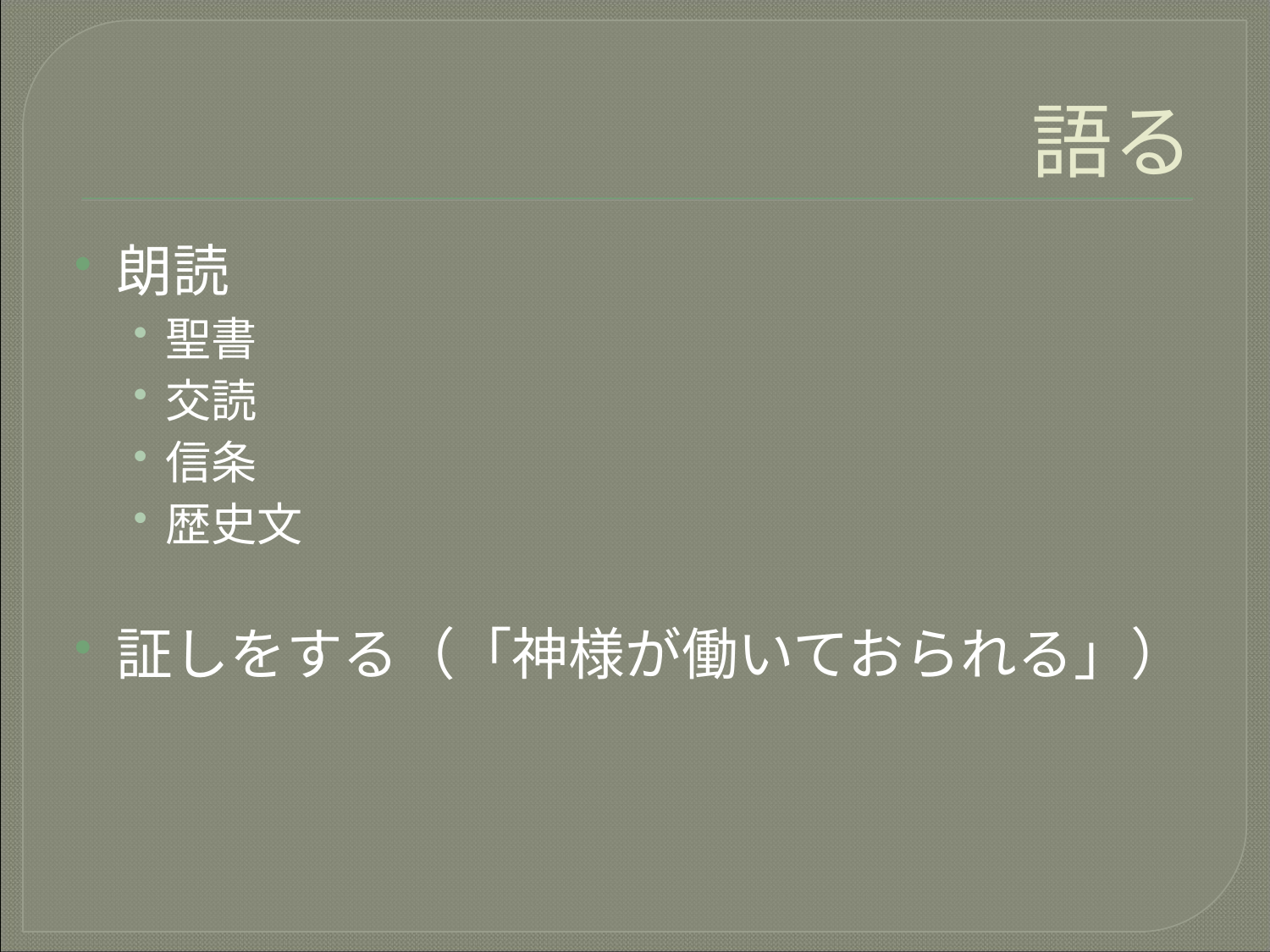

# 語る
朗読
聖書
交読
信条
歴史文

証しをする（「神様が働いておられる」）